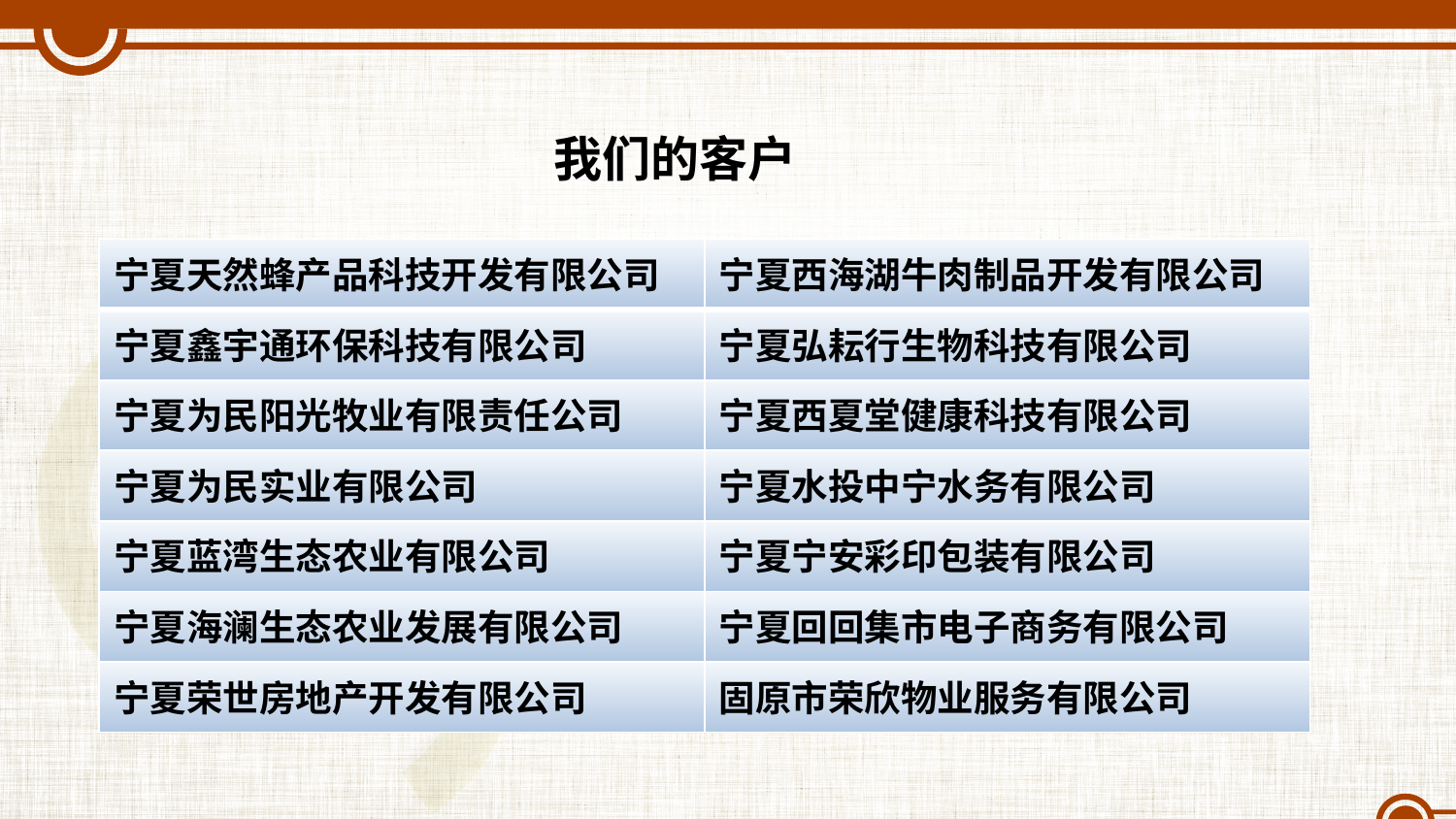

我们的客户
| 宁夏天然蜂产品科技开发有限公司 | 宁夏西海湖牛肉制品开发有限公司 |
| --- | --- |
| 宁夏鑫宇通环保科技有限公司 | 宁夏弘耘行生物科技有限公司 |
| 宁夏为民阳光牧业有限责任公司 | 宁夏西夏堂健康科技有限公司 |
| 宁夏为民实业有限公司 | 宁夏水投中宁水务有限公司 |
| 宁夏蓝湾生态农业有限公司 | 宁夏宁安彩印包装有限公司 |
| 宁夏海澜生态农业发展有限公司 | 宁夏回回集市电子商务有限公司 |
| 宁夏荣世房地产开发有限公司 | 固原市荣欣物业服务有限公司 |